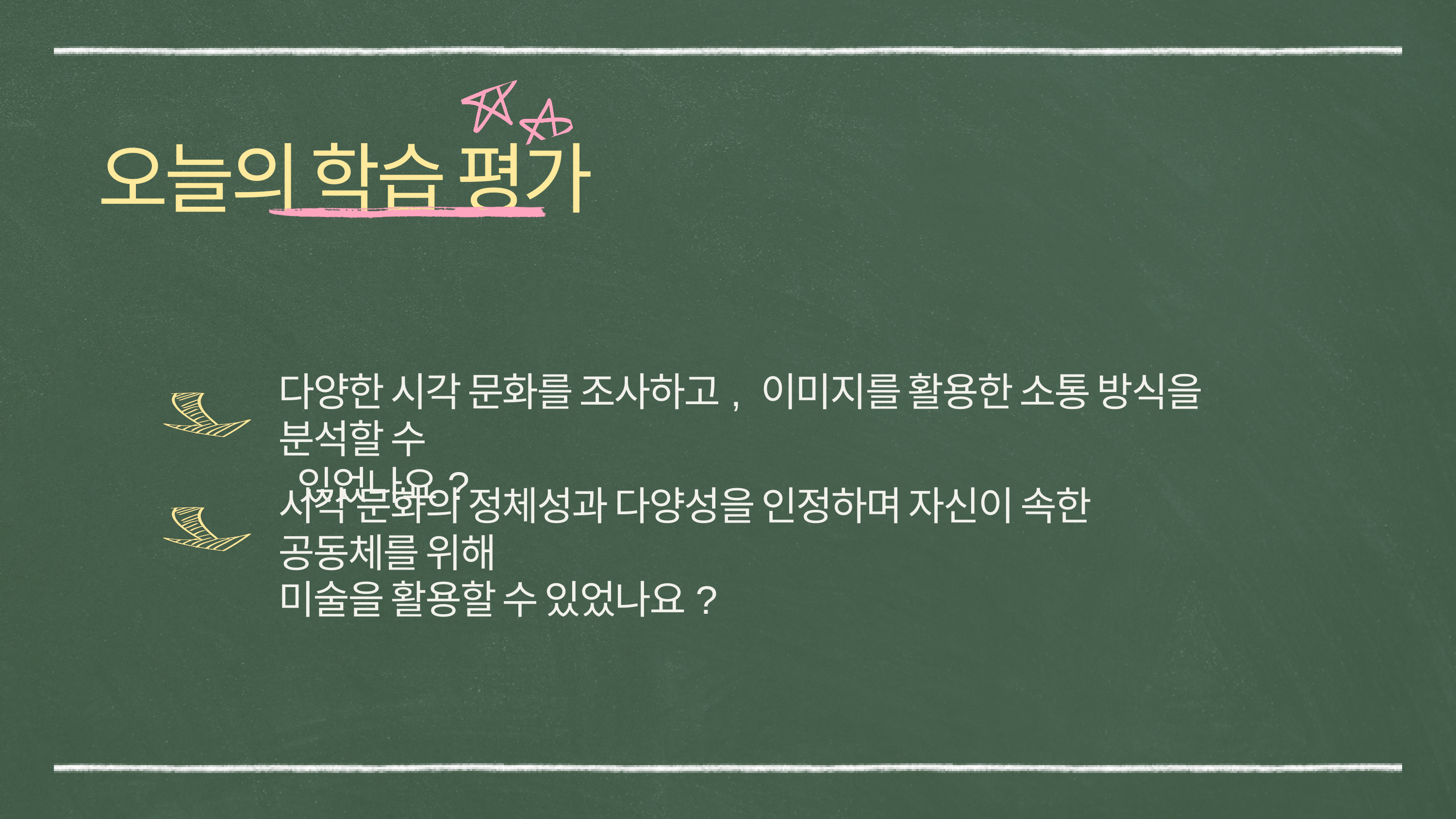

오늘의 학습 평가

다양한 시각 문화를 조사하고, 이미지를 활용한 소통 방식을 분석할 수
 있었나요?

시각 문화의 정체성과 다양성을 인정하며 자신이 속한 공동체를 위해
미술을 활용할 수 있었나요?